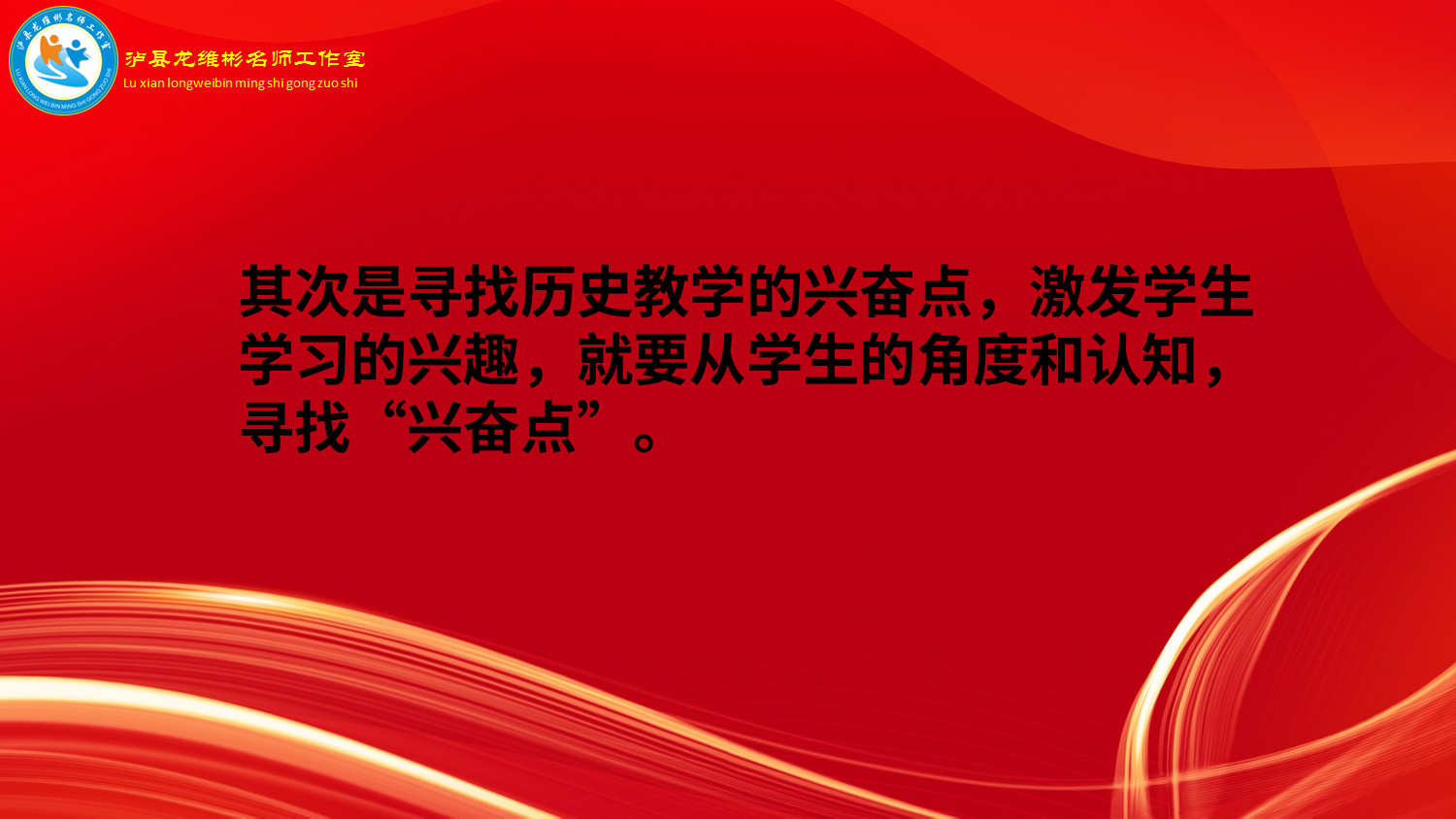

其次是寻找历史教学的兴奋点，激发学生学习的兴趣，就要从学生的角度和认知，寻找“兴奋点”。